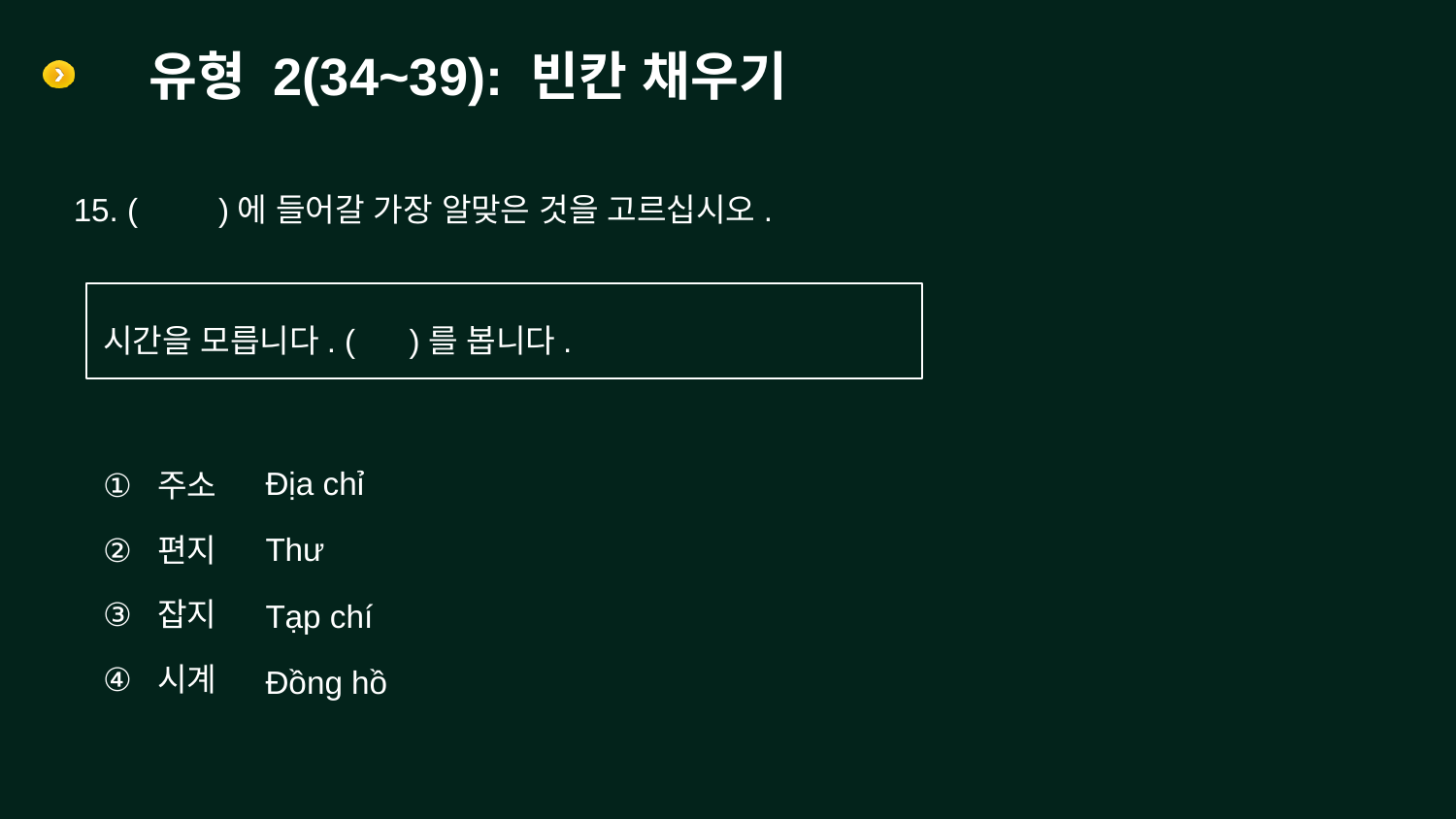

# 유형 2(34~39): 빈칸 채우기
15. (         )에 들어갈 가장 알맞은 것을 고르십시오.
시간을 모릅니다. (      )를 봅니다.
주소
편지
잡지
시계
Địa chỉ
Thư
Tạp chí
Đồng hồ